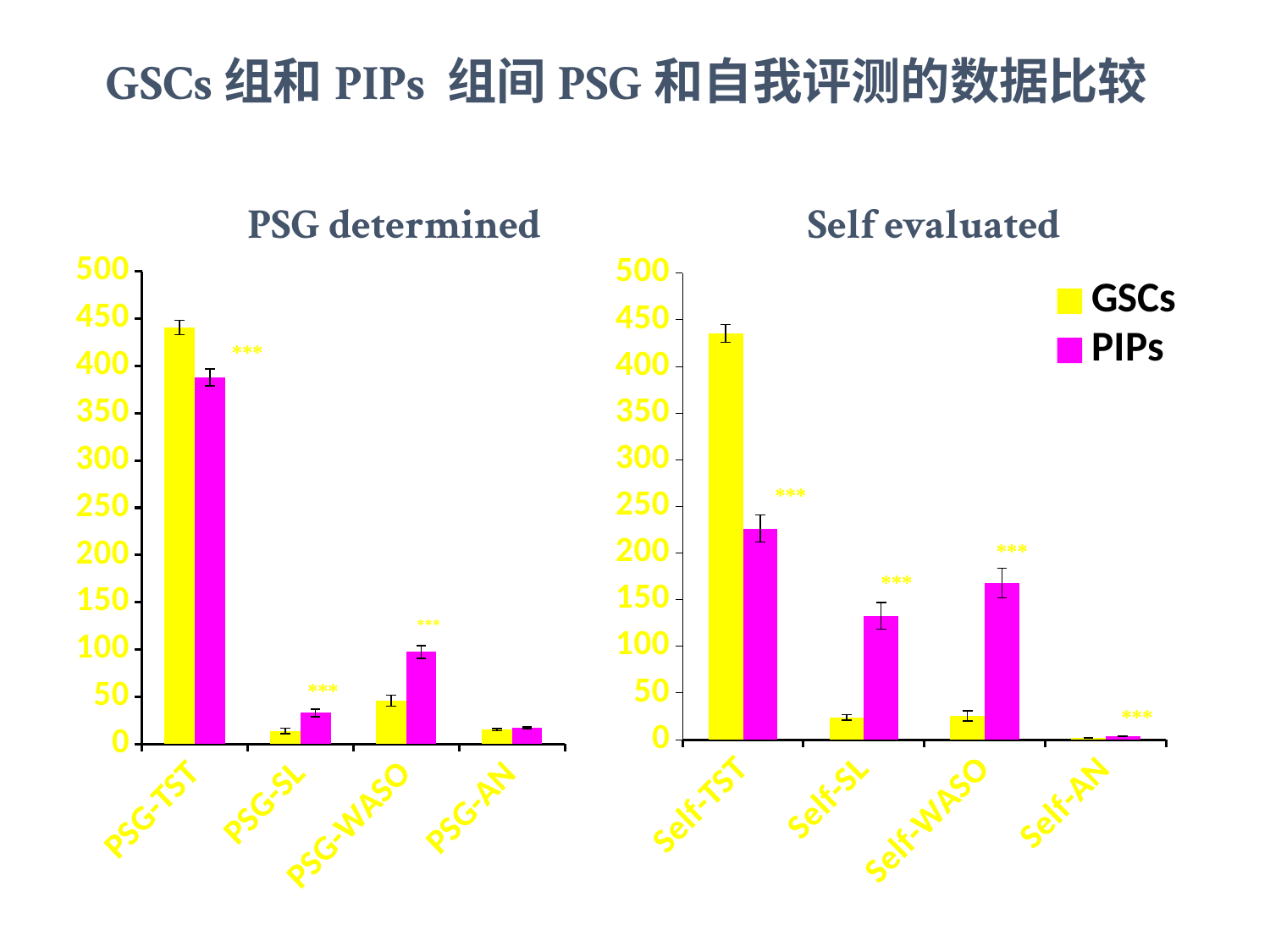

GSCs组和PIPs 组间PSG和自我评测的数据比较
PSG determined
Self evaluated

### Chart

| Category | GSCs | PIPs |
|---|---|---|
| PSG-TST | 440.58 | 387.789999999999 |
| PSG-SL | 13.78 | 32.88 |
| PSG-WASO | 45.97 | 97.34 |
| PSG-AN | 15.27 | 17.3 |

### Chart

| Category | GSCs | PIPs |
|---|---|---|
| Self-TST | 435.419999999999 | 226.29 |
| Self-SL | 23.83 | 132.81 |
| Self-WASO | 25.38 | 167.68 |
| Self-AN | 2.29 | 3.53 |